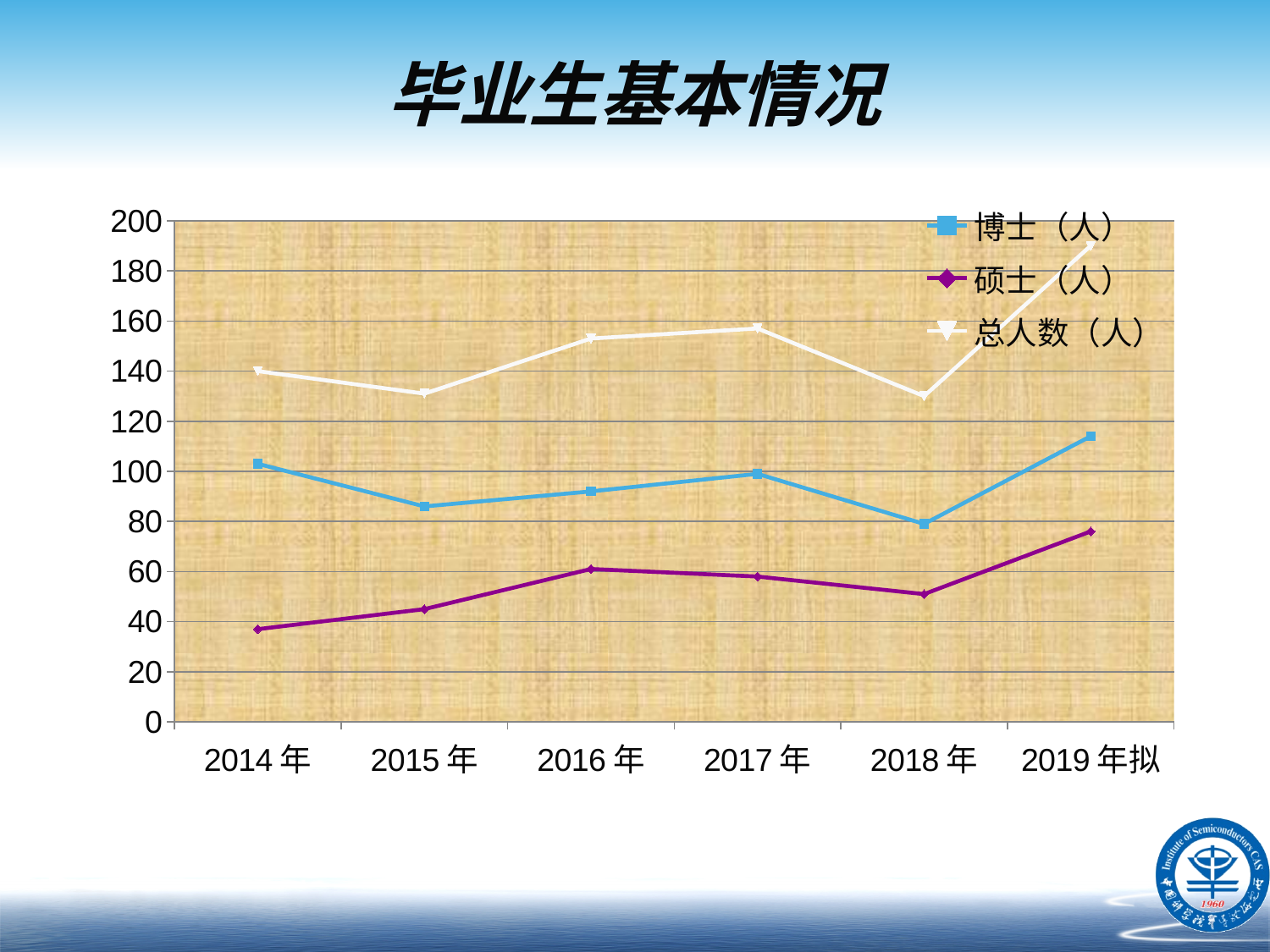

# 毕业生基本情况

### Chart

| Category | 博士（人） | 硕士（人） | 总人数（人） |
|---|---|---|---|
| 2014年 | 103.0 | 37.0 | 140.0 |
| 2015年 | 86.0 | 45.0 | 131.0 |
| 2016年 | 92.0 | 61.0 | 153.0 |
| 2017年 | 99.0 | 58.0 | 157.0 |
| 2018年 | 79.0 | 51.0 | 130.0 |
| 2019年拟 | 114.0 | 76.0 | 190.0 |